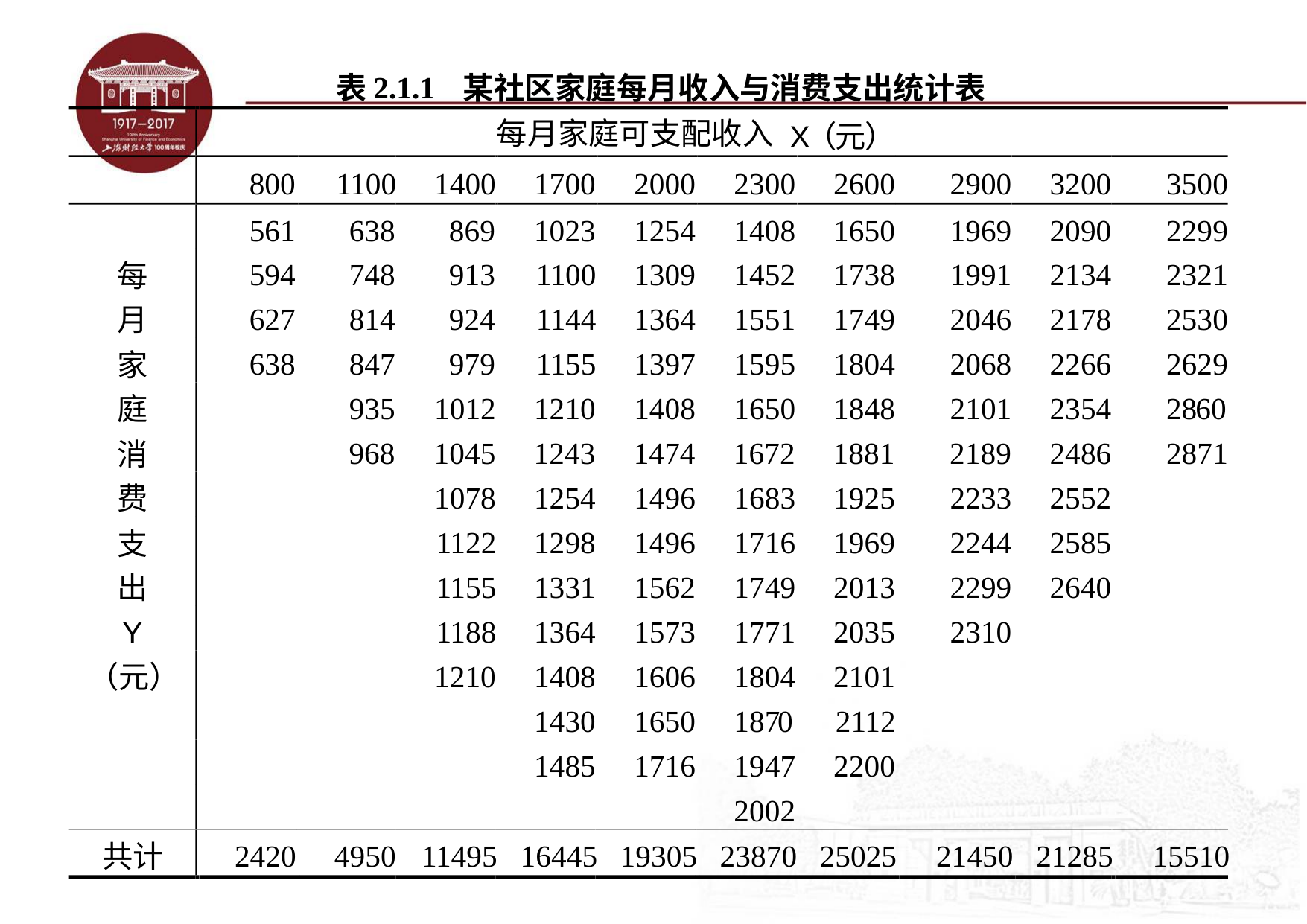

2.1.1

表
某社区家庭每月收入与消费支出统计表

每月家庭可支配收入

X
（
元
）

800

1100

1400

1700

2000

2300

2600

2900

3200

3500

561

638

869

1023

1254

1408

1650

1969

2090

2299

594

748

913

1100

1309

1452

1738

1991

2134

2321

627

814

924

1144

1364

1551

1749

2046

2178

2530

638

847

979

1155

1397

1595

1804

2068

2266

2629

935

1012

1210

1408

1650

1848

2101

2354

28
60

968

1045

1243

1474

1672

1881

2189

每

月

家

庭

2486

2871

消

1078

1254

1496

1683

1925

2233

2552

费

1122

1298

1496

1716

1969

2244

2585

支

1155

1331

1562

1749

2013

2299

2640

出

1188

1364

1573

1771

2035

2310

Y

1210

1408

1606

1804

2101

（元）

1430

1650

187
0

2112

1485

1716

1947

2200

2002

2420

4950

11495

16445

19305

23870

25025

21450

21285

15510

共计